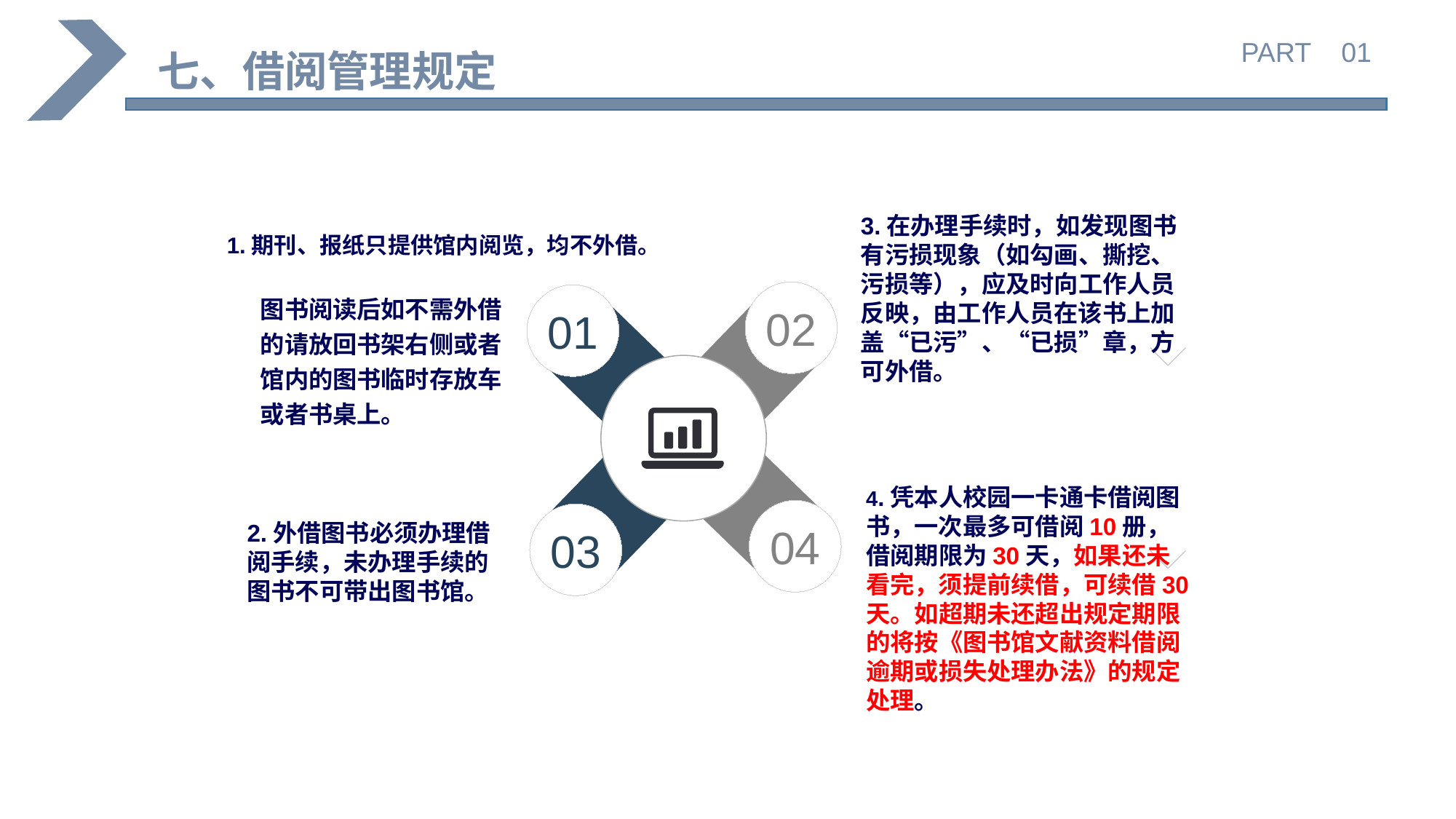

PART    01
七、借阅管理规定

 1.期刊、报纸只提供馆内阅览，均不外借。

图书阅读后如不需外借的请放回书架右侧或者馆内的图书临时存放车或者书桌上。
3.在办理手续时，如发现图书有污损现象（如勾画、撕挖、污损等），应及时向工作人员反映，由工作人员在该书上加盖“已污”、“已损”章，方可外借。
02
01

04
03
4.凭本人校园一卡通卡借阅图书，一次最多可借阅10册，借阅期限为30天，如果还未看完，须提前续借，可续借30天。如超期未还超出规定期限的将按《图书馆文献资料借阅逾期或损失处理办法》的规定处理。
2.外借图书必须办理借阅手续，未办理手续的图书不可带出图书馆。